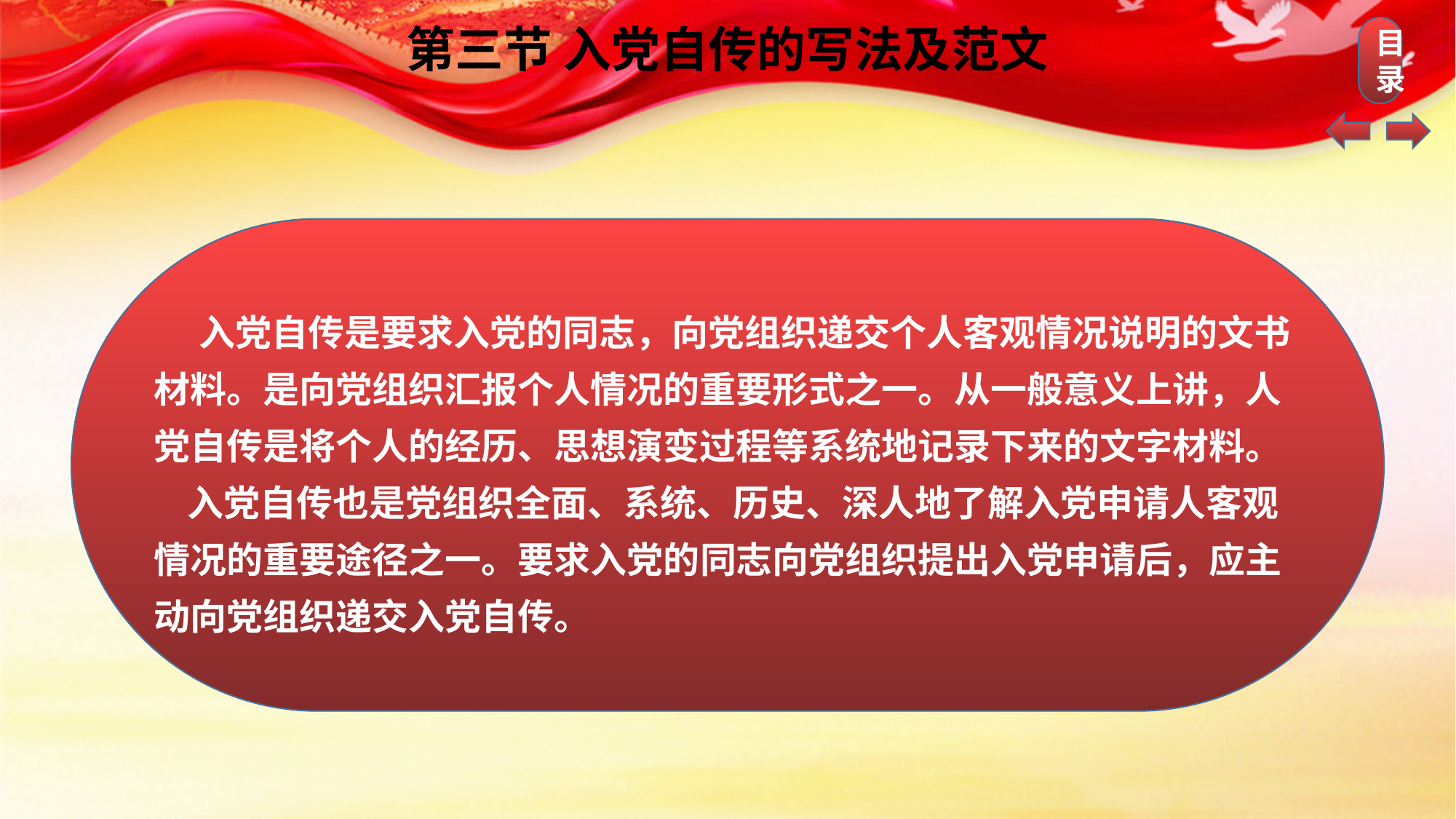

第三节 入党自传的写法及范文
    入党自传是要求入党的同志，向党组织递交个人客观情况说明的文书材料。是向党组织汇报个人情况的重要形式之一。从一般意义上讲，人党自传是将个人的经历、思想演变过程等系统地记录下来的文字材料。
   入党自传也是党组织全面、系统、历史、深人地了解入党申请人客观情况的重要途径之一。要求入党的同志向党组织提出入党申请后，应主动向党组织递交入党自传。